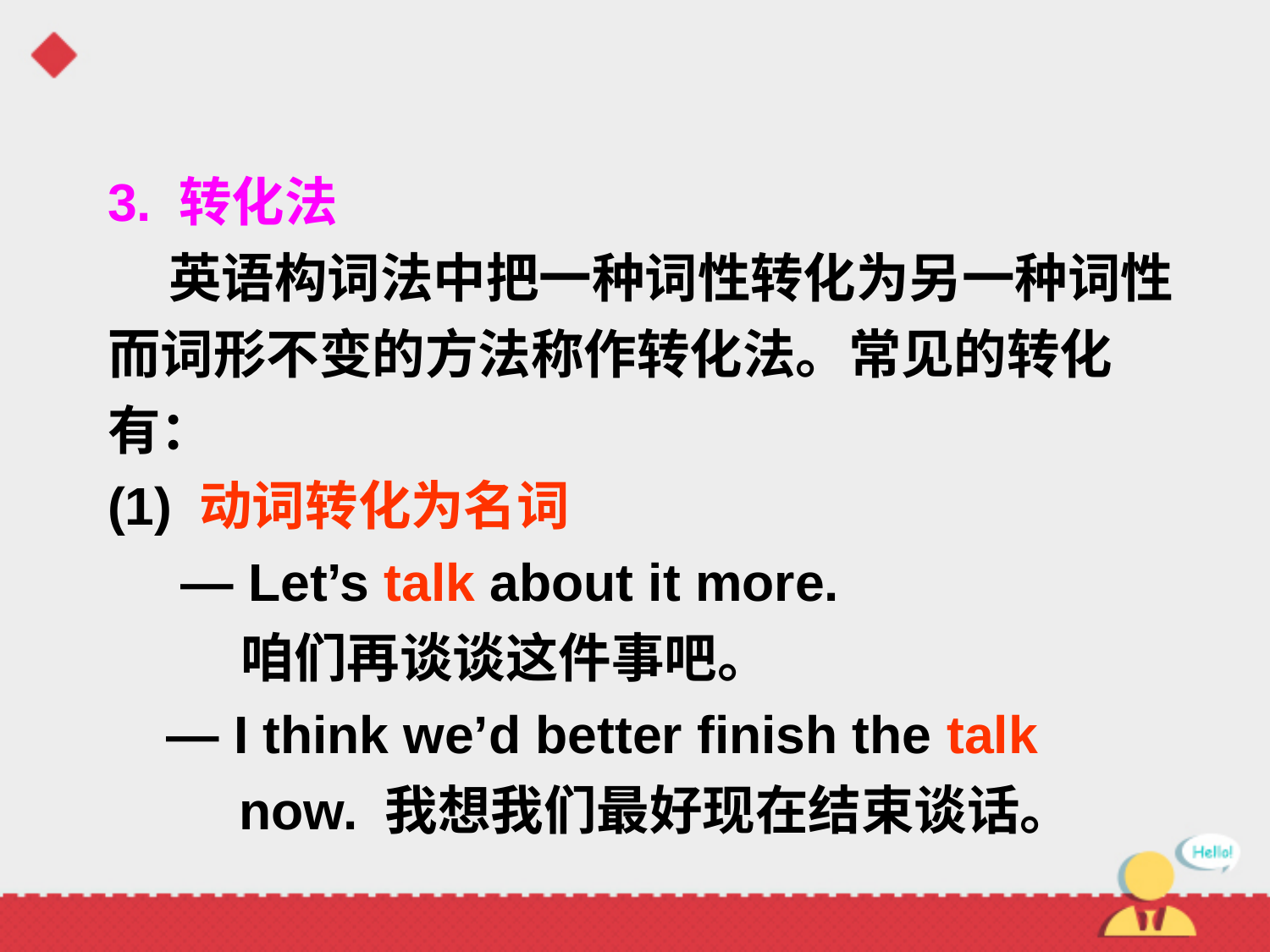

3. 转化法
    英语构词法中把一种词性转化为另一种词性而词形不变的方法称作转化法。常见的转化有：
(1) 动词转化为名词
     — Let’s talk about it more.
          咱们再谈谈这件事吧。
    — I think we’d better finish the talk
         now. 我想我们最好现在结束谈话。